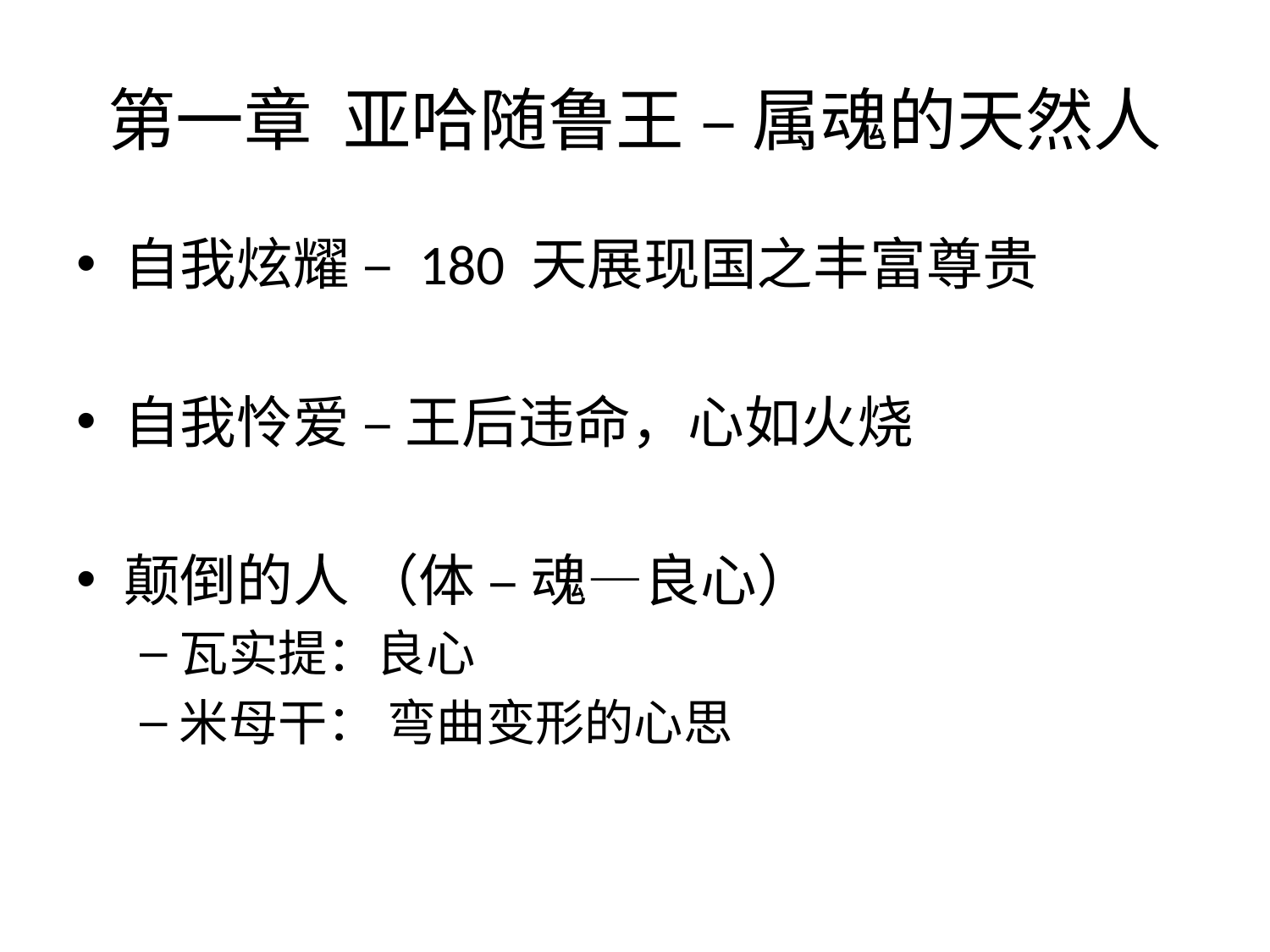

# 第一章  亚哈随鲁王 – 属魂的天然人
自我炫耀 – 180 天展现国之丰富尊贵

自我怜爱 – 王后违命，心如火烧

颠倒的人 （体 – 魂—良心）
瓦实提：良心
米母干： 弯曲变形的心思

8